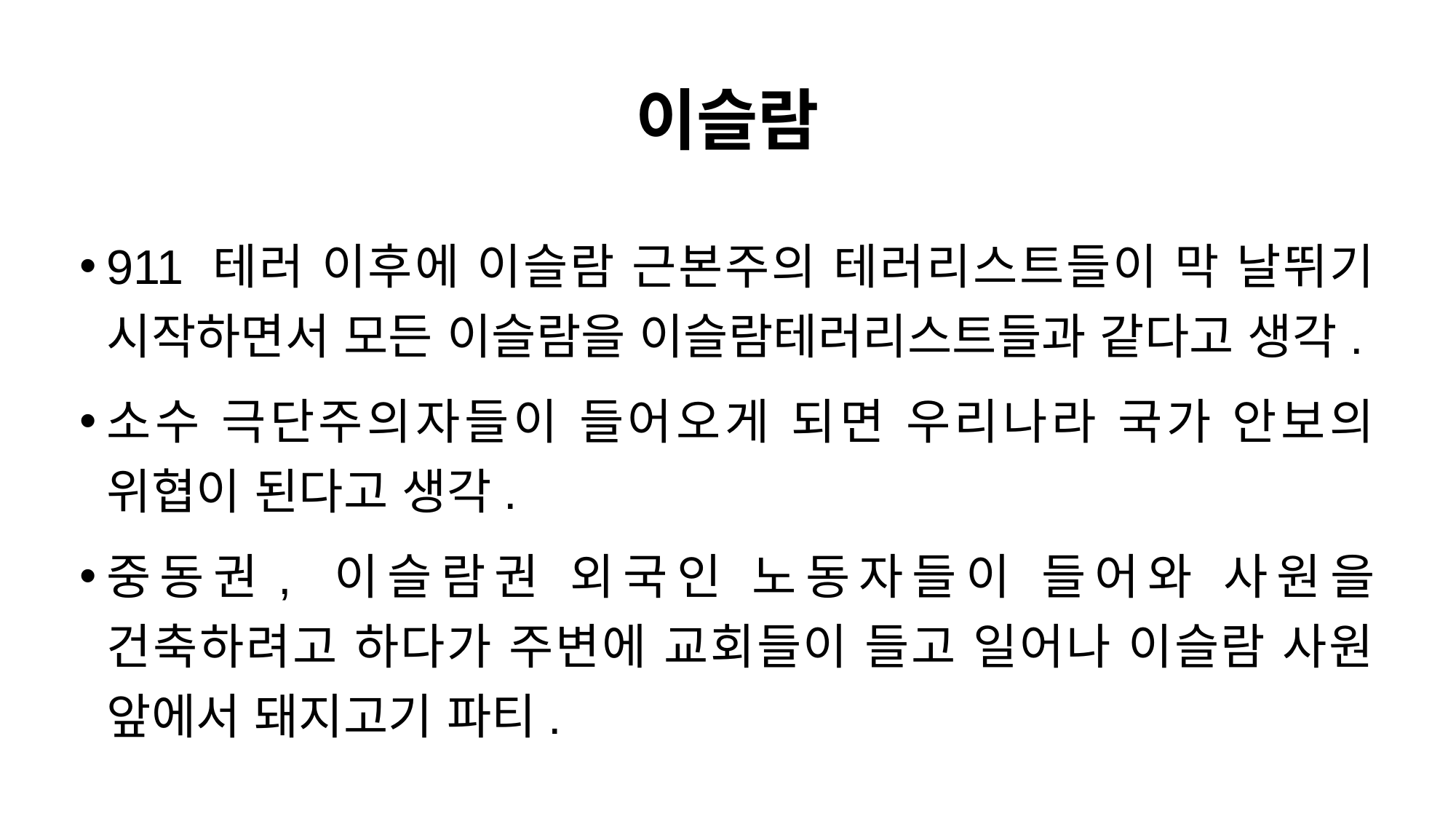

# 이슬람
911 테러 이후에 이슬람 근본주의 테러리스트들이 막 날뛰기 시작하면서 모든 이슬람을 이슬람테러리스트들과 같다고 생각.
소수 극단주의자들이 들어오게 되면 우리나라 국가 안보의 위협이 된다고 생각.
중동권, 이슬람권 외국인 노동자들이 들어와 사원을 건축하려고 하다가 주변에 교회들이 들고 일어나 이슬람 사원 앞에서 돼지고기 파티.